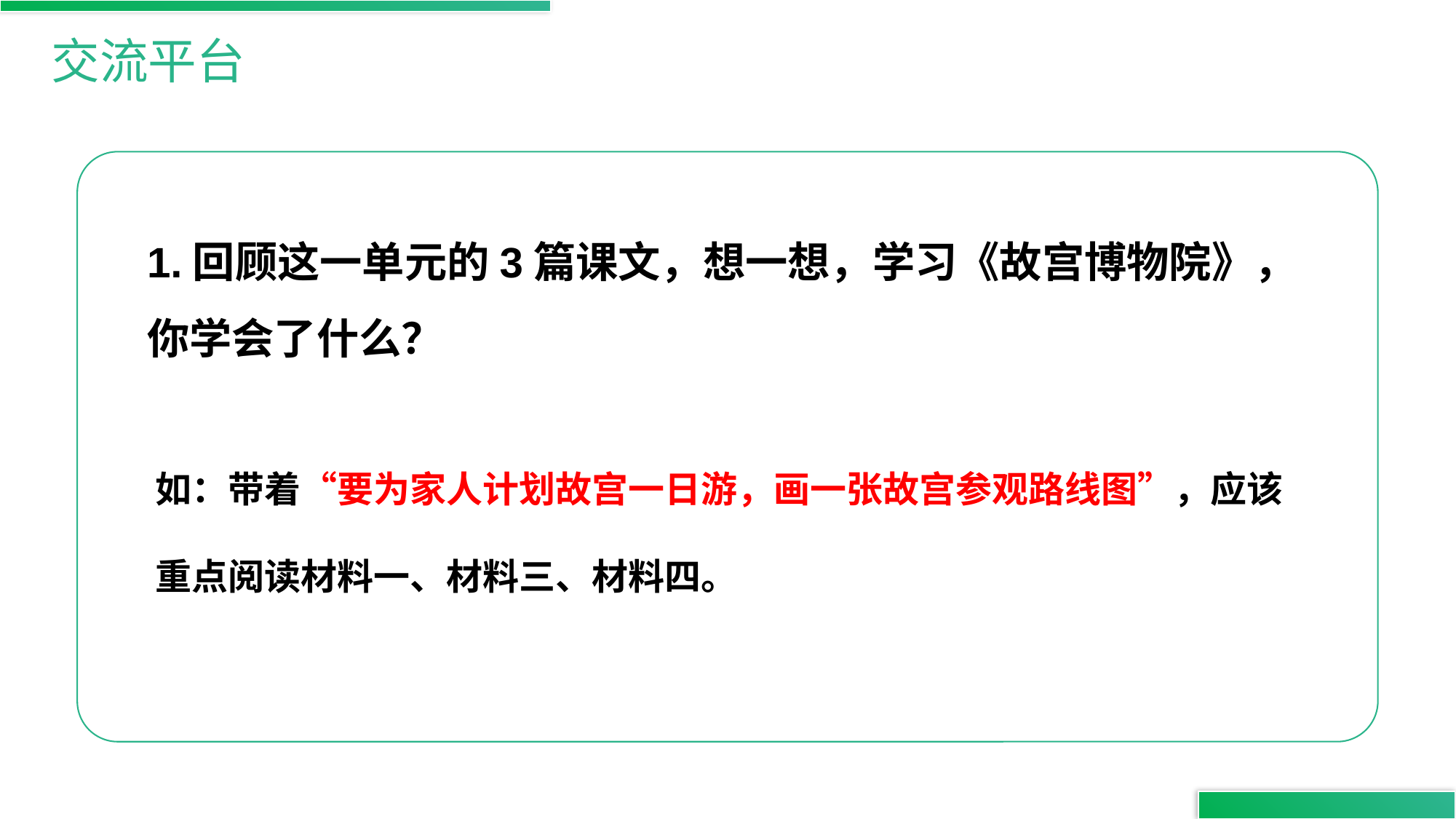

交流平台
1.回顾这一单元的3篇课文，想一想，学习《故宫博物院》，你学会了什么？
如：带着“要为家人计划故宫一日游，画一张故宫参观路线图”，应该重点阅读材料一、材料三、材料四。